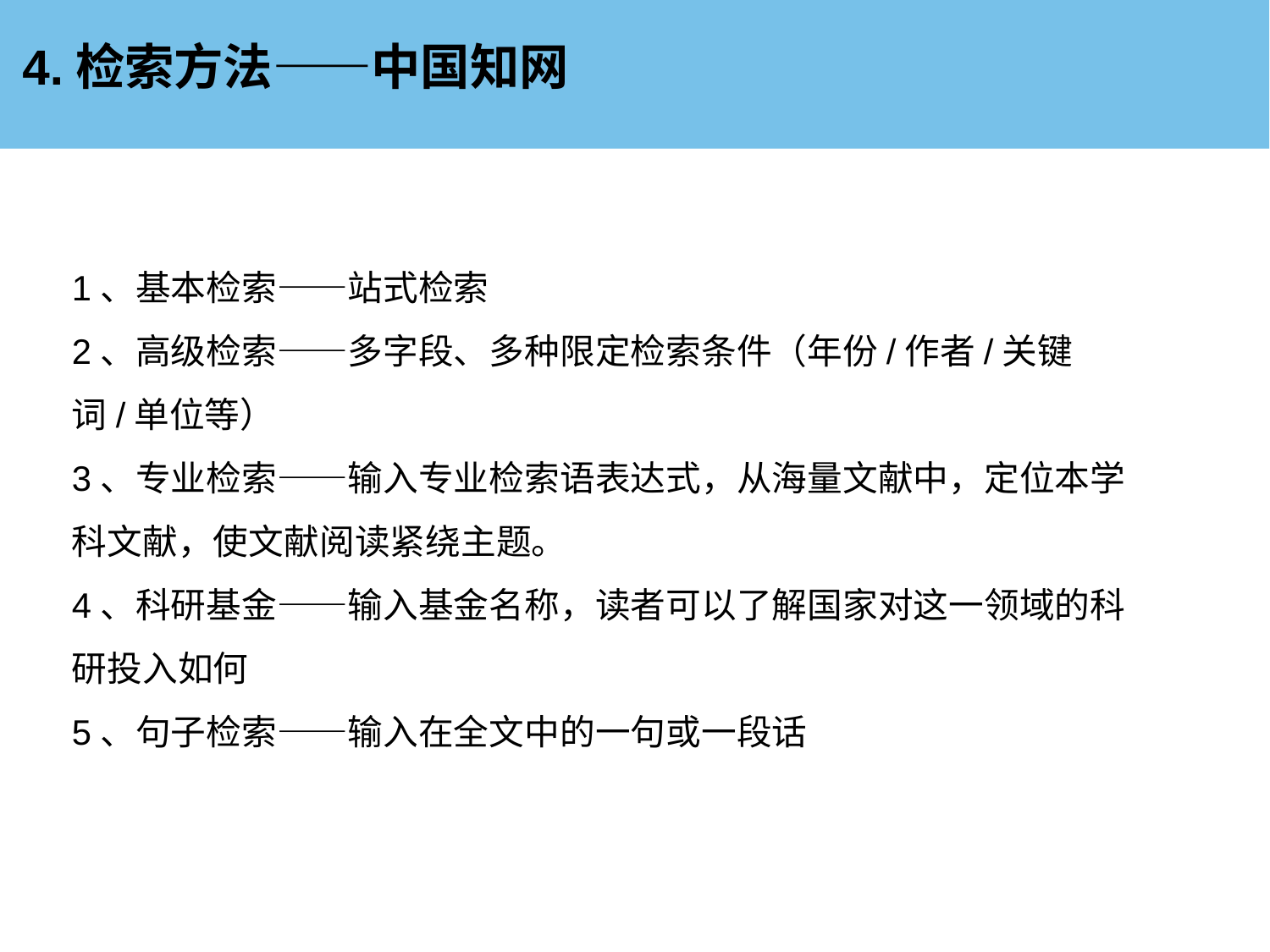

4.检索方法——中国知网
1、基本检索——站式检索
2、高级检索——多字段、多种限定检索条件（年份/作者/关键词/单位等）
3、专业检索——输入专业检索语表达式，从海量文献中，定位本学科文献，使文献阅读紧绕主题。
4、科研基金——输入基金名称，读者可以了解国家对这一领域的科研投入如何
5、句子检索——输入在全文中的一句或一段话